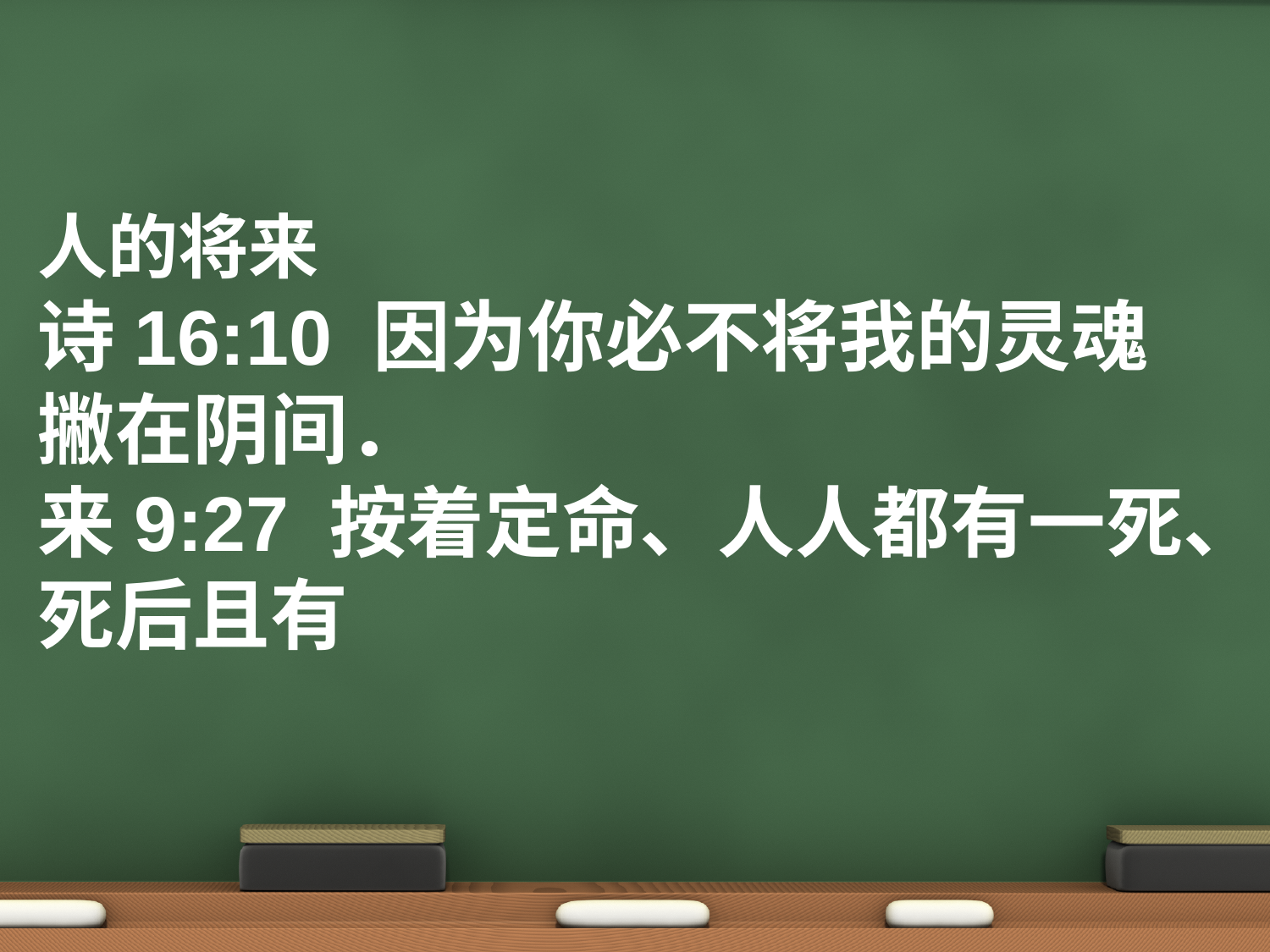

人的将来
诗16:10 因为你必不将我的灵魂撇在阴间．
来9:27 按着定命、人人都有一死、死后且有